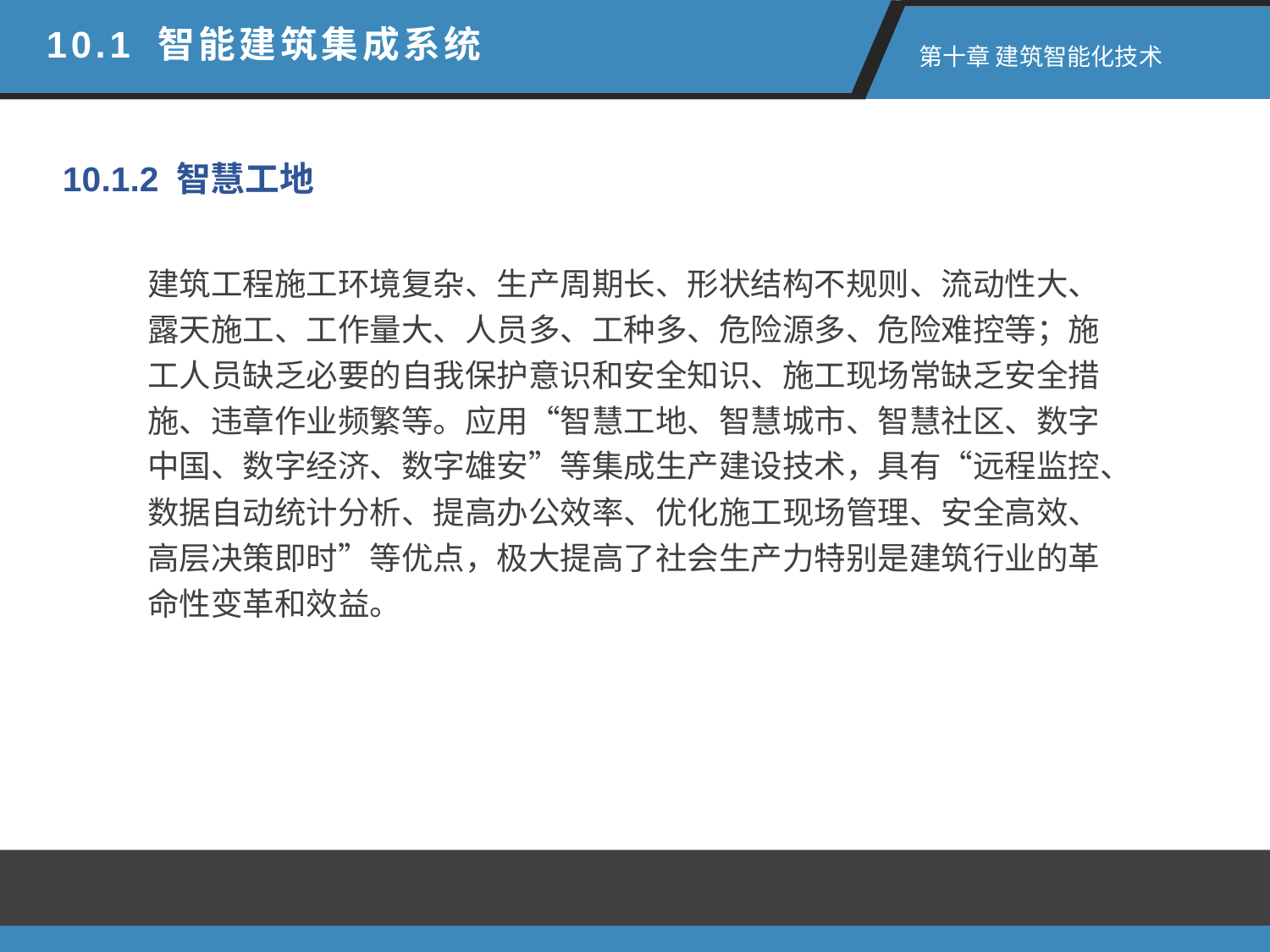

10.1 智能建筑集成系统
第十章 建筑智能化技术
10.1.2 智慧工地
建筑工程施工环境复杂、生产周期长、形状结构不规则、流动性大、露天施工、工作量大、人员多、工种多、危险源多、危险难控等；施工人员缺乏必要的自我保护意识和安全知识、施工现场常缺乏安全措施、违章作业频繁等。应用“智慧工地、智慧城市、智慧社区、数字中国、数字经济、数字雄安”等集成生产建设技术，具有“远程监控、数据自动统计分析、提高办公效率、优化施工现场管理、安全高效、高层决策即时”等优点，极大提高了社会生产力特别是建筑行业的革命性变革和效益。